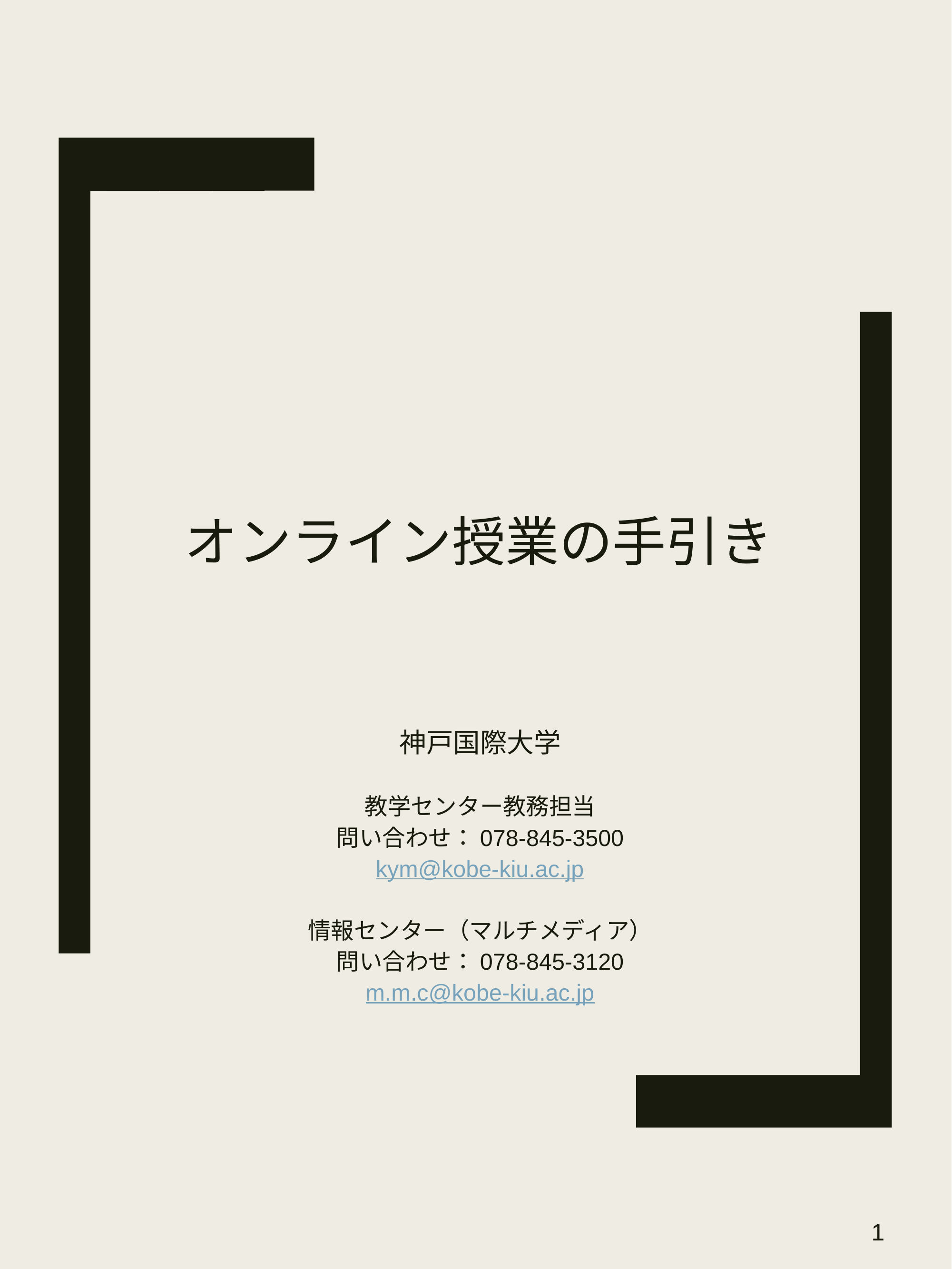

# オンライン授業の手引き
神戸国際大学

教学センター教務担当
問い合わせ：078-845-3500
kym@kobe-kiu.ac.jp

情報センター（マルチメディア）
問い合わせ：078-845-3120
m.m.c@kobe-kiu.ac.jp

1